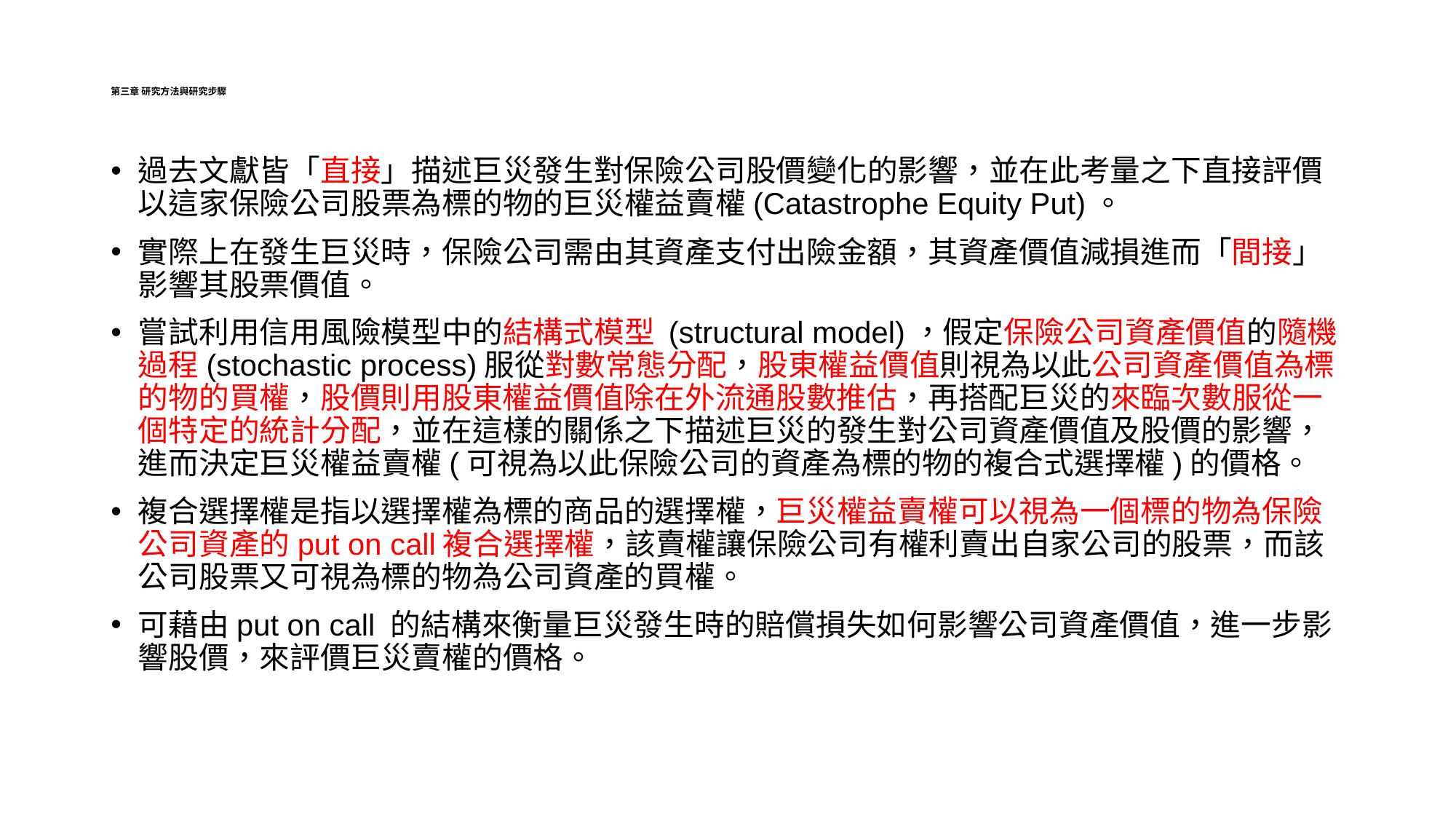

# 第三章 研究方法與研究步驟
過去文獻皆「直接」描述巨災發生對保險公司股價變化的影響，並在此考量之下直接評價以這家保險公司股票為標的物的巨災權益賣權(Catastrophe Equity Put)。
實際上在發生巨災時，保險公司需由其資產支付出險金額，其資產價值減損進而「間接」影響其股票價值。
嘗試利用信用風險模型中的結構式模型 (structural model)，假定保險公司資產價值的隨機過程(stochastic process)服從對數常態分配，股東權益價值則視為以此公司資產價值為標的物的買權，股價則用股東權益價值除在外流通股數推估，再搭配巨災的來臨次數服從一個特定的統計分配，並在這樣的關係之下描述巨災的發生對公司資產價值及股價的影響，進而決定巨災權益賣權(可視為以此保險公司的資產為標的物的複合式選擇權)的價格。
複合選擇權是指以選擇權為標的商品的選擇權，巨災權益賣權可以視為一個標的物為保險公司資產的put on call複合選擇權，該賣權讓保險公司有權利賣出自家公司的股票，而該公司股票又可視為標的物為公司資產的買權。
可藉由put on call 的結構來衡量巨災發生時的賠償損失如何影響公司資產價值，進一步影響股價，來評價巨災賣權的價格。